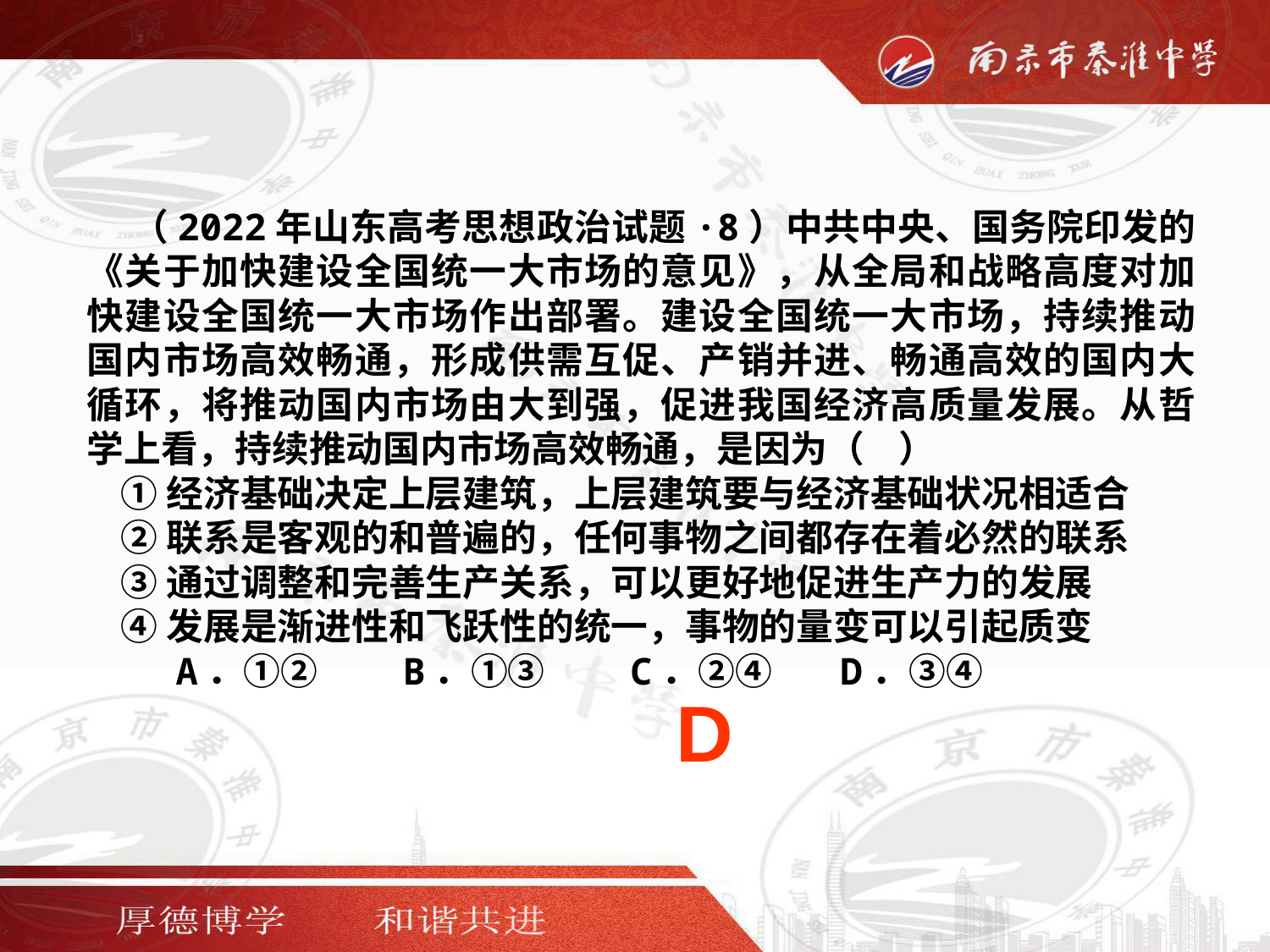

（2022年山东高考思想政治试题·8）中共中央、国务院印发的《关于加快建设全国统一大市场的意见》，从全局和战略高度对加快建设全国统一大市场作出部署。建设全国统一大市场，持续推动国内市场高效畅通，形成供需互促、产销并进、畅通高效的国内大循环，将推动国内市场由大到强，促进我国经济高质量发展。从哲学上看，持续推动国内市场高效畅通，是因为（    ）
    ①经济基础决定上层建筑，上层建筑要与经济基础状况相适合
    ②联系是客观的和普遍的，任何事物之间都存在着必然的联系
    ③通过调整和完善生产关系，可以更好地促进生产力的发展
    ④发展是渐进性和飞跃性的统一，事物的量变可以引起质变
    A．①②         B．①③         C．②④       D．③④
#

D